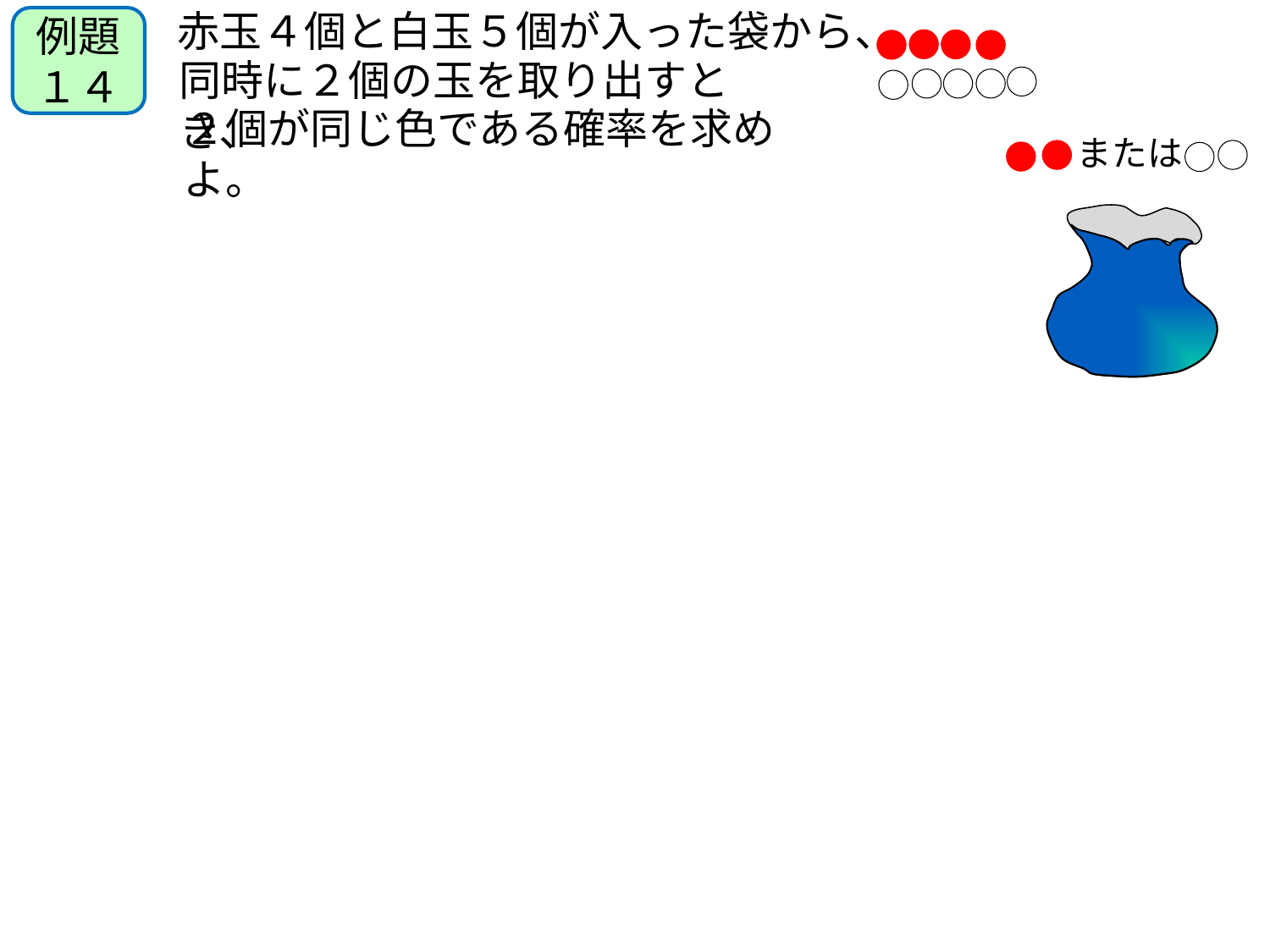

赤玉４個と白玉５個が入った袋から、
例題１４

同時に２個の玉を取り出すとき、

２個が同じ色である確率を求めよ。
または